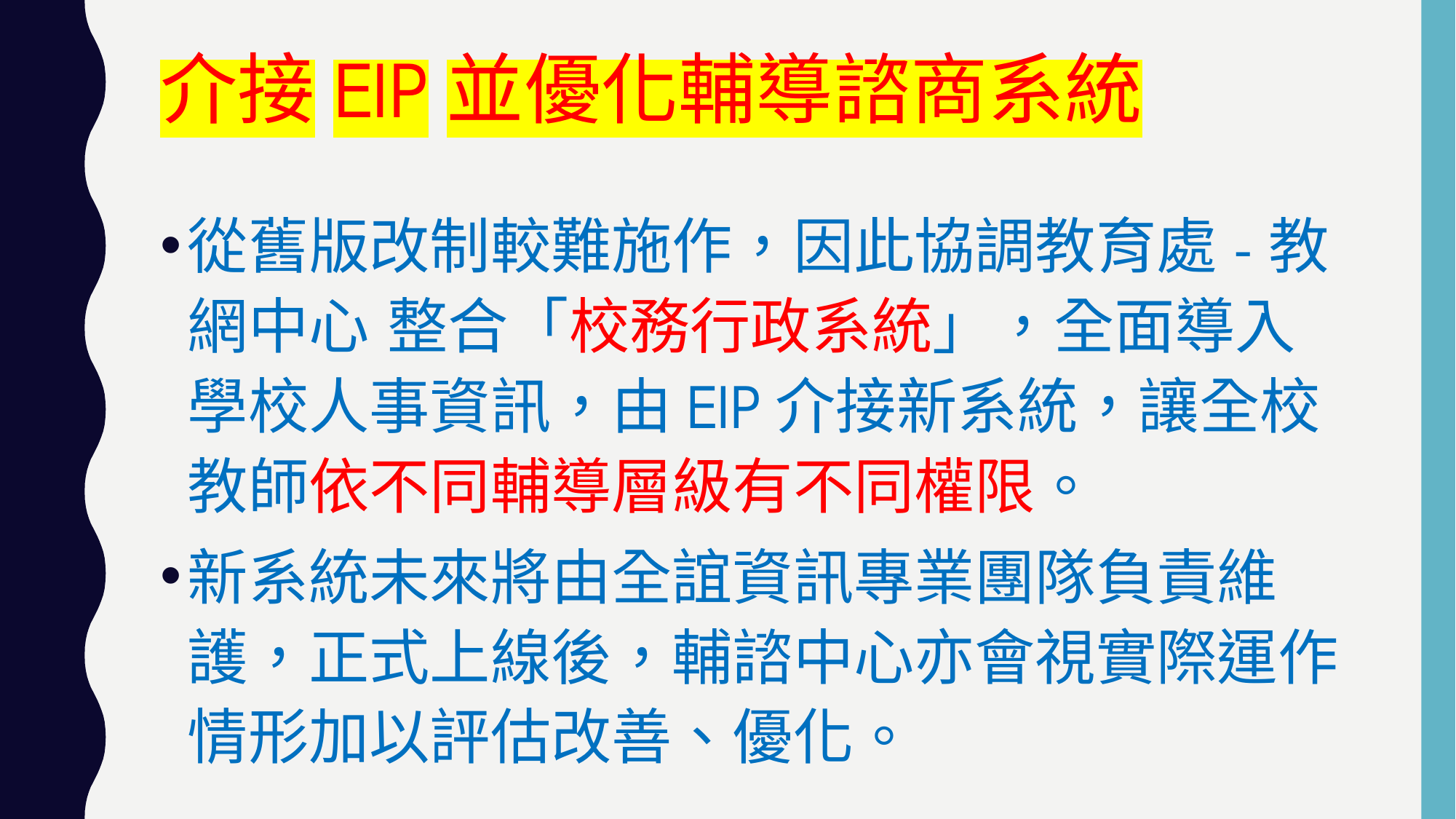

# 介接EIP並優化輔導諮商系統
從舊版改制較難施作，因此協調教育處-教網中心 整合「校務行政系統」，全面導入學校人事資訊，由EIP介接新系統，讓全校教師依不同輔導層級有不同權限。
新系統未來將由全誼資訊專業團隊負責維護，正式上線後，輔諮中心亦會視實際運作情形加以評估改善、優化。